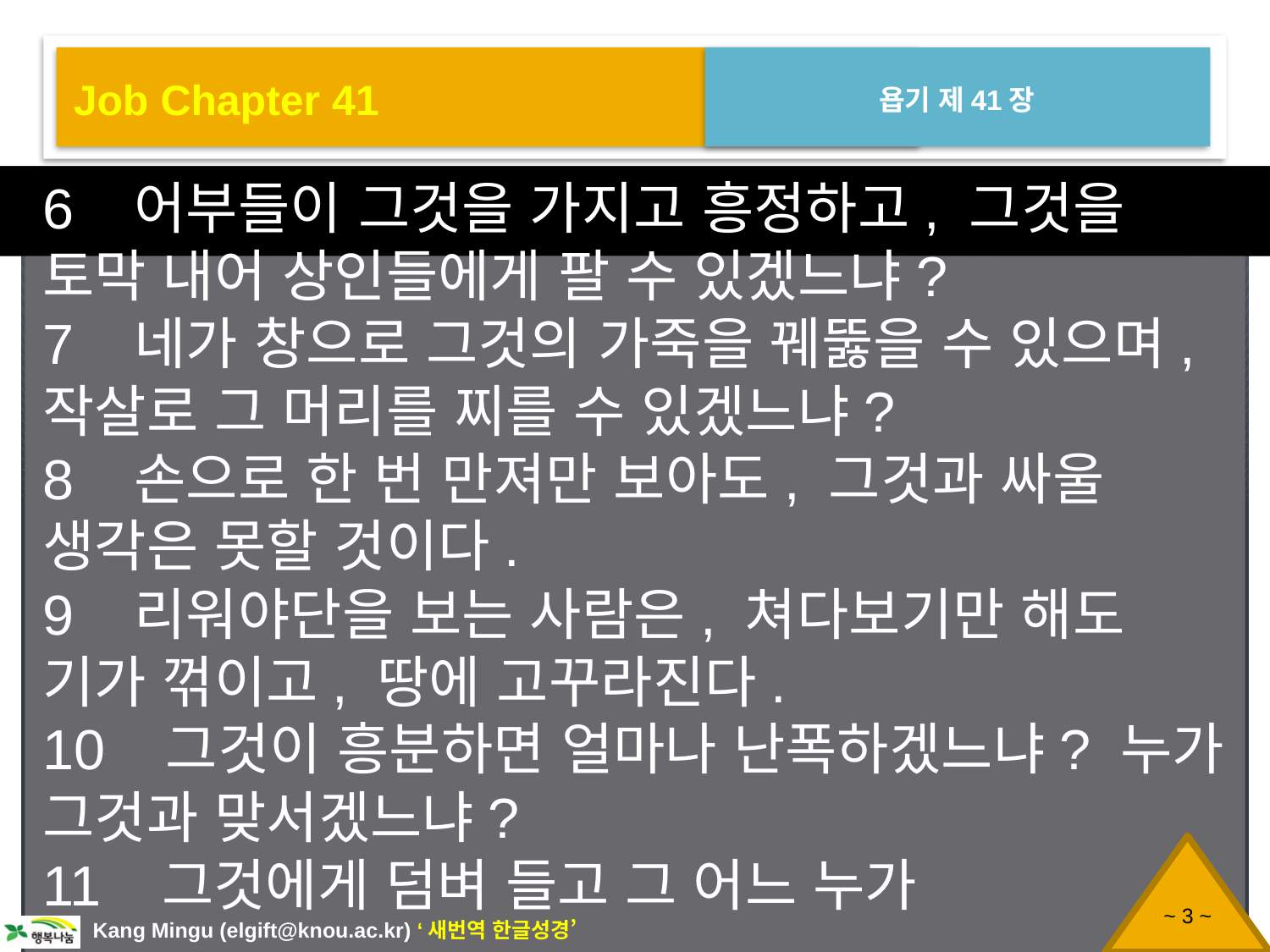

Job Chapter 41
욥기 제41장
6   어부들이 그것을 가지고 흥정하고, 그것을 토막 내어 상인들에게 팔 수 있겠느냐?
7   네가 창으로 그것의 가죽을 꿰뚫을 수 있으며, 작살로 그 머리를 찌를 수 있겠느냐?
8   손으로 한 번 만져만 보아도, 그것과 싸울 생각은 못할 것이다.
9   리워야단을 보는 사람은, 쳐다보기만 해도 기가 꺾이고, 땅에 고꾸라진다.
10   그것이 흥분하면 얼마나 난폭하겠느냐? 누가 그것과 맞서겠느냐?
11   그것에게 덤벼 들고 그 어느 누가